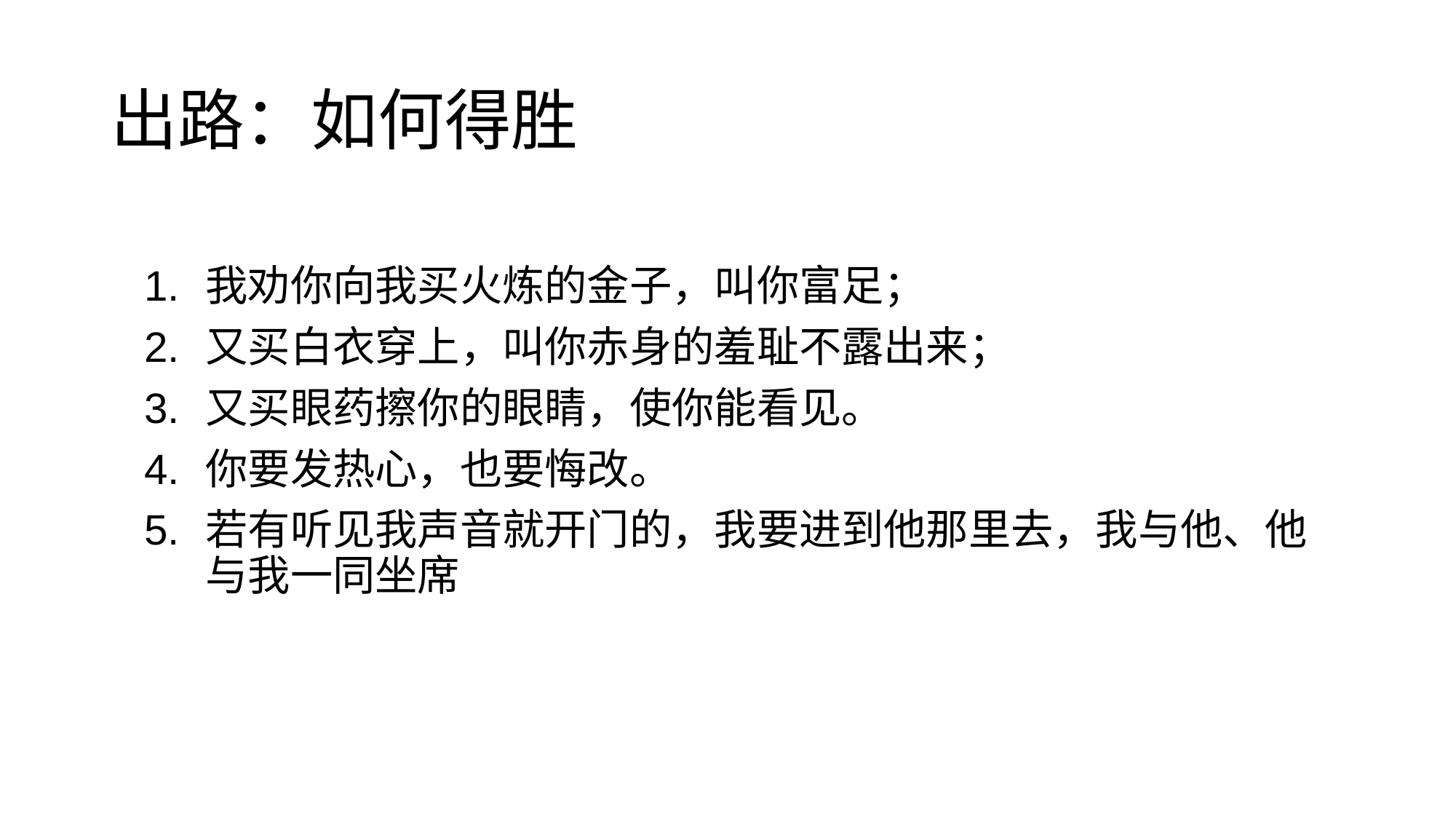

# 出路：如何得胜
我劝你向我买火炼的金子，叫你富足；
又买白衣穿上，叫你赤身的羞耻不露出来；
又买眼药擦你的眼睛，使你能看见。
你要发热心，也要悔改。
若有听见我声音就开门的，我要进到他那里去，我与他、他与我一同坐席